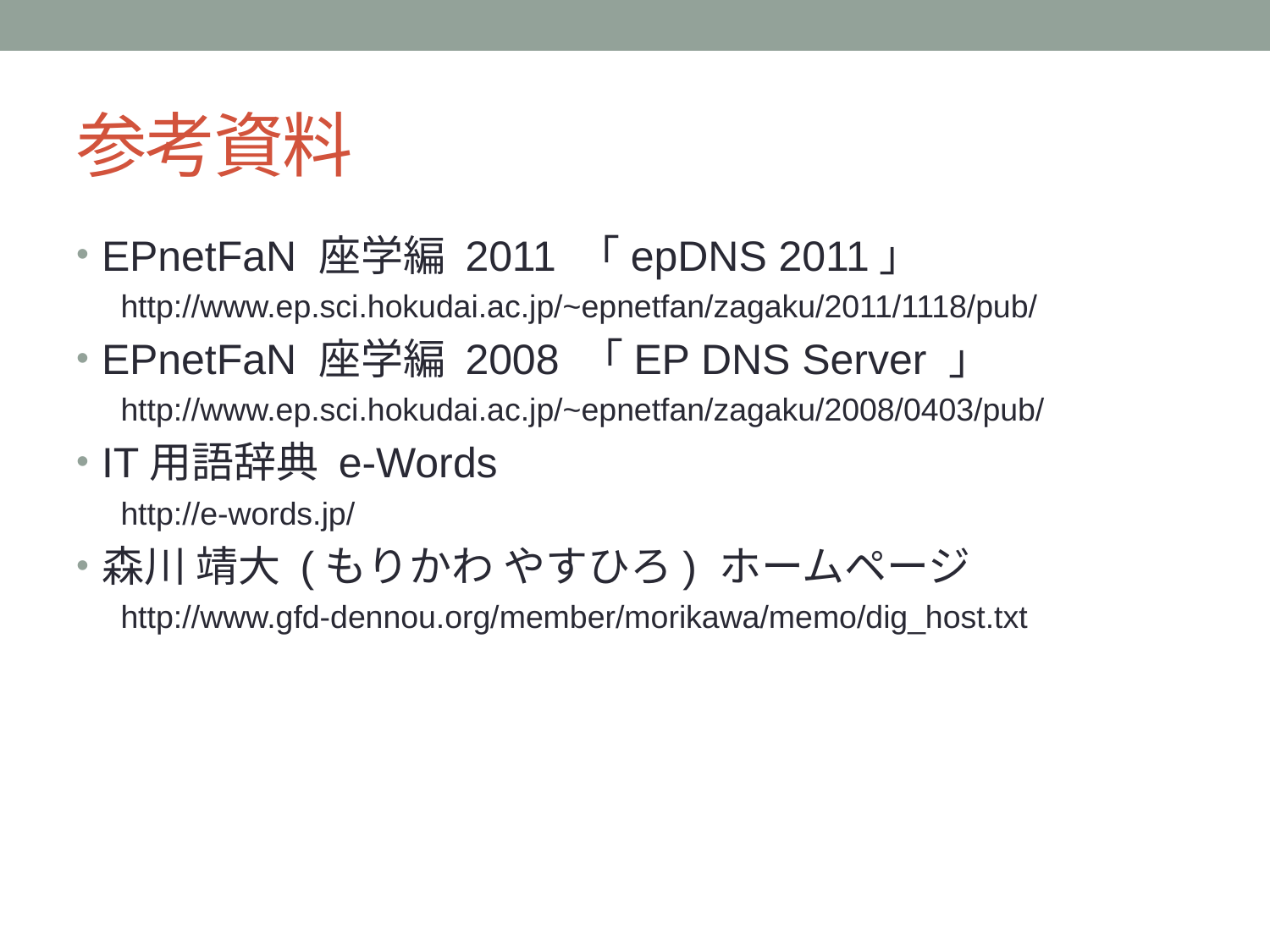

# 参考資料
EPnetFaN 座学編 2011 「epDNS 2011」
     http://www.ep.sci.hokudai.ac.jp/~epnetfan/zagaku/2011/1118/pub/
EPnetFaN 座学編 2008 「EP DNS Server 」
     http://www.ep.sci.hokudai.ac.jp/~epnetfan/zagaku/2008/0403/pub/
IT用語辞典 e-Words
     http://e-words.jp/
森川 靖大 (もりかわ やすひろ) ホームページ
     http://www.gfd-dennou.org/member/morikawa/memo/dig_host.txt